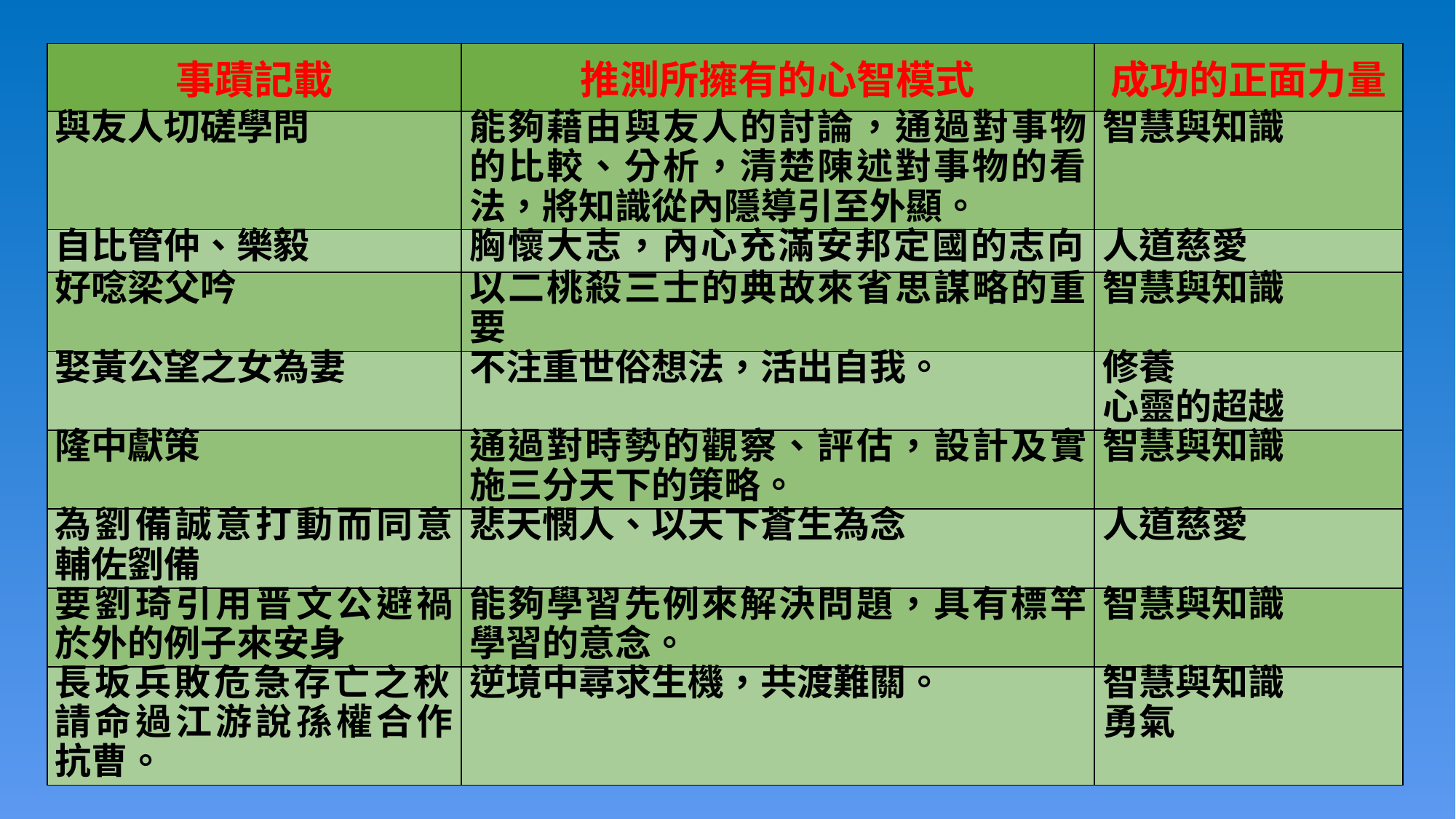

| 事蹟記載 | 推測所擁有的心智模式 | 成功的正面力量 |
| --- | --- | --- |
| 與友人切磋學問 | 能夠藉由與友人的討論，通過對事物的比較、分析，清楚陳述對事物的看法，將知識從內隱導引至外顯。 | 智慧與知識 |
| 自比管仲、樂毅 | 胸懷大志，內心充滿安邦定國的志向。 | 人道慈愛 |
| 好唸梁父吟 | 以二桃殺三士的典故來省思謀略的重要 | 智慧與知識 |
| 娶黃公望之女為妻 | 不注重世俗想法，活出自我。 | 修養 心靈的超越 |
| 隆中獻策 | 通過對時勢的觀察、評估，設計及實施三分天下的策略。 | 智慧與知識 |
| 為劉備誠意打動而同意輔佐劉備 | 悲天憫人、以天下蒼生為念 | 人道慈愛 |
| 要劉琦引用晋文公避禍於外的例子來安身 | 能夠學習先例來解決問題，具有標竿學習的意念。 | 智慧與知識 |
| 長坂兵敗危急存亡之秋，請命過江游說孫權合作抗曹。 | 逆境中尋求生機，共渡難關。 | 智慧與知識 勇氣 |